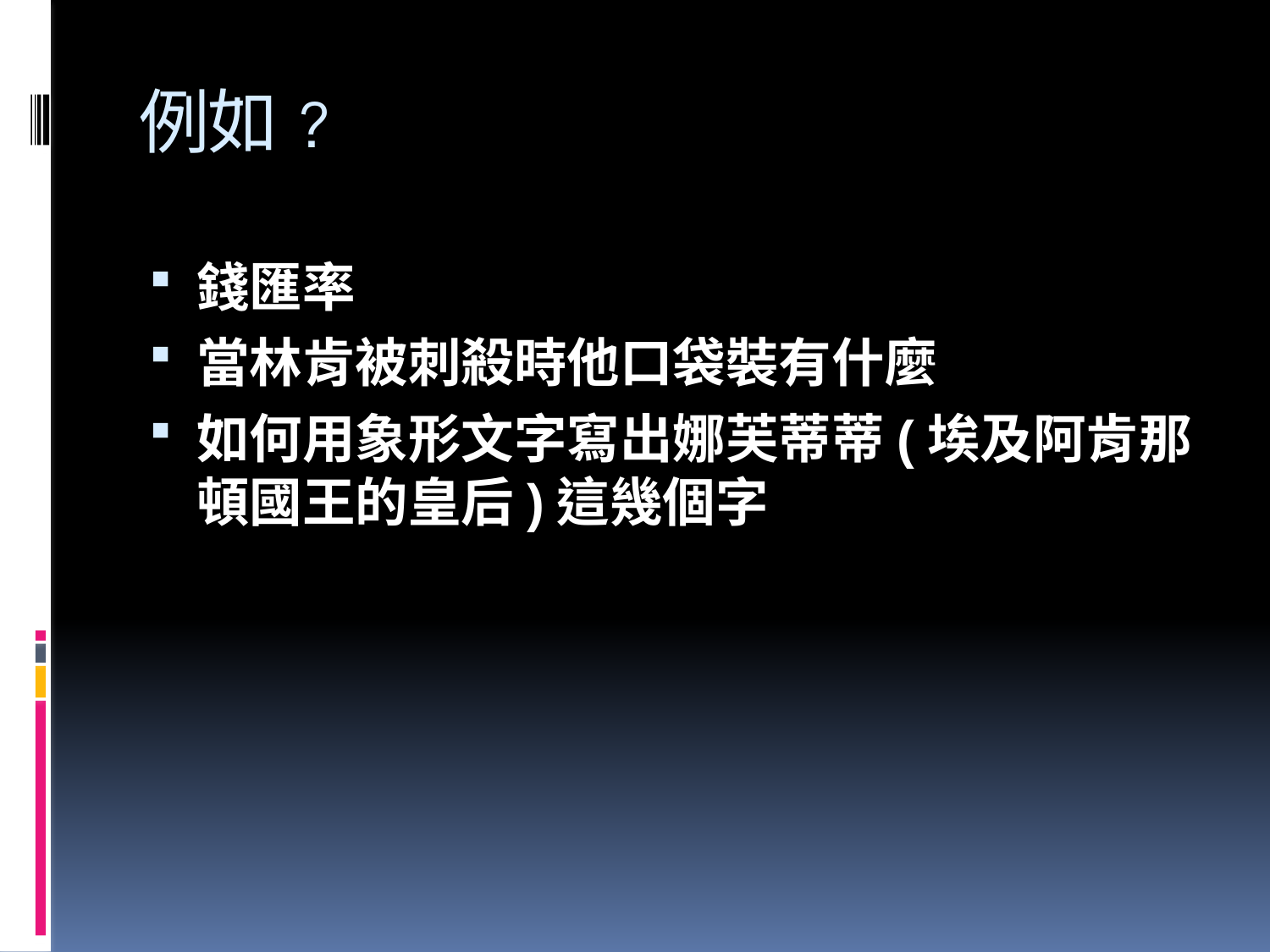

# 例如?
錢匯率
當林肯被刺殺時他口袋裝有什麼
如何用象形文字寫出娜芙蒂蒂(埃及阿肯那頓國王的皇后)這幾個字